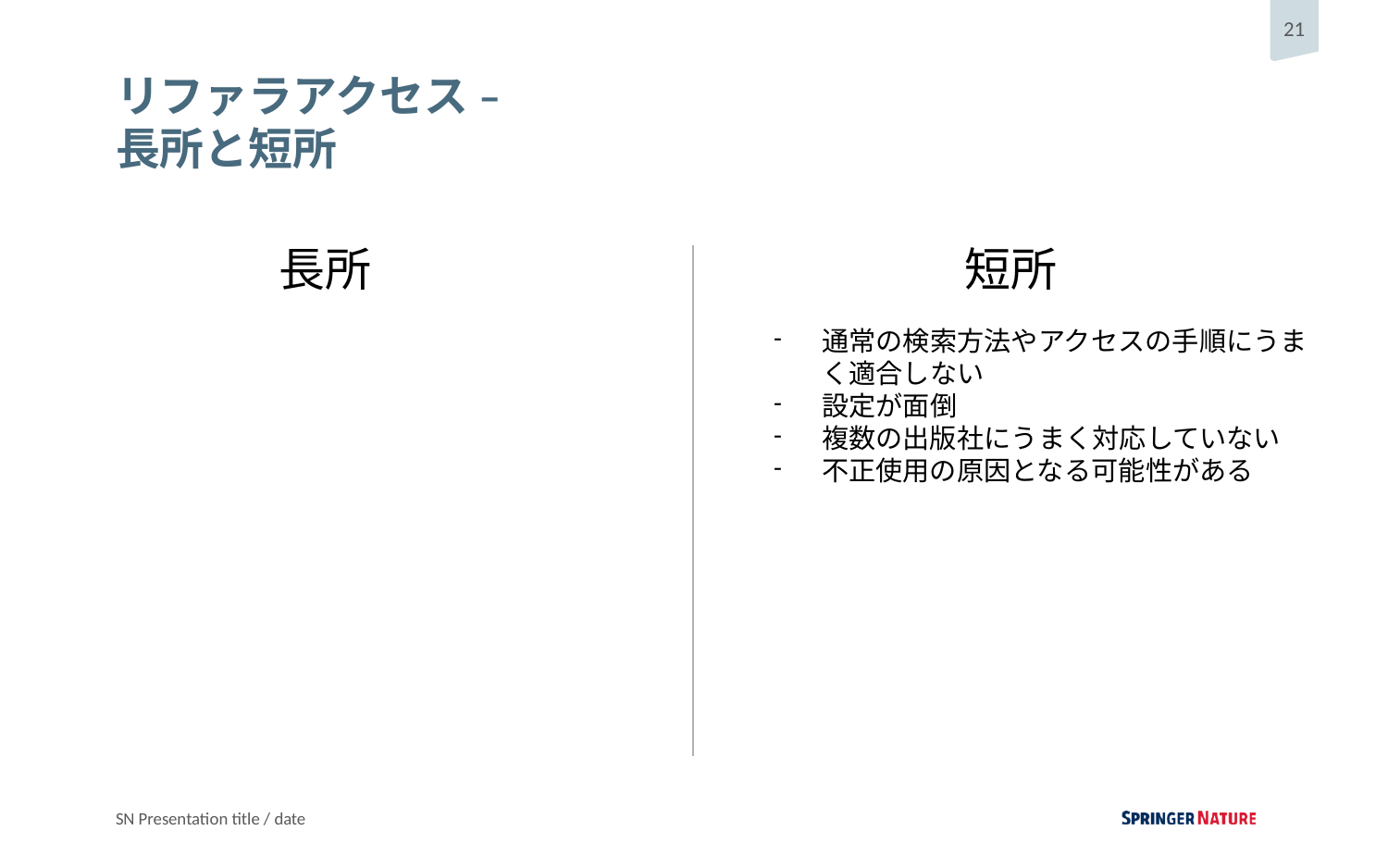

# リファラアクセス – 長所と短所
長所
短所

通常の検索方法やアクセスの手順にうまく適合しない
設定が面倒
複数の出版社にうまく対応していない
不正使用の原因となる可能性がある